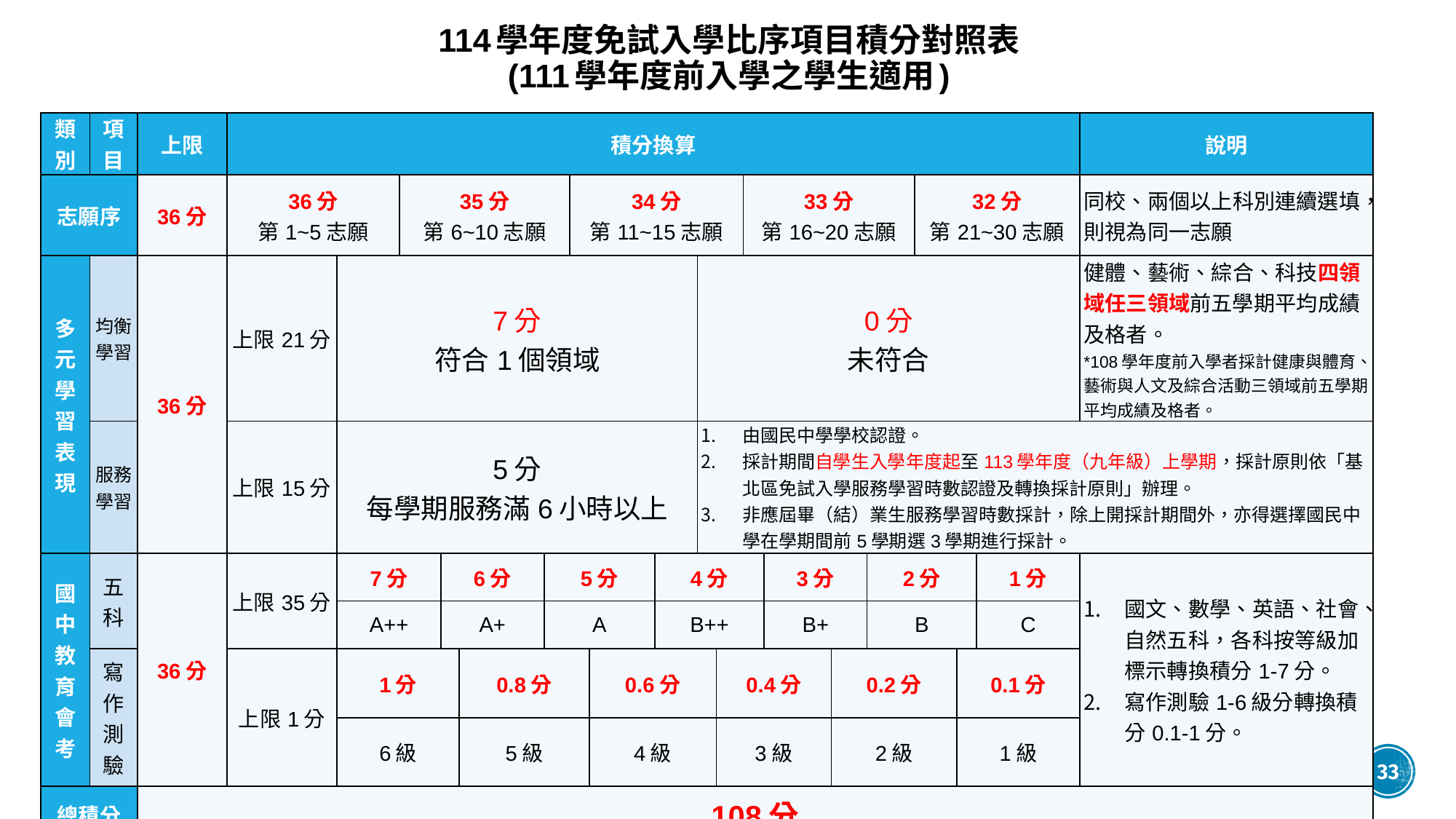

# 114學年度免試入學比序項目積分對照表 (111學年度前入學之學生適用)
| 類別 | 項目 | 上限 | 積分換算 |  |  |  |  |  |  |  |  |  |  |  |  |  |  |  |  |  | 說明 |
| --- | --- | --- | --- | --- | --- | --- | --- | --- | --- | --- | --- | --- | --- | --- | --- | --- | --- | --- | --- | --- | --- |
| 志願序 |  | 36分 | 36分 第1~5志願 |  | 35分 第6~10志願 |  |  |  | 34分 第11~15志願 |  |  |  |  | 33分 第16~20志願 |  |  |  | 32分 第21~30志願 |  |  | 同校、兩個以上科別連續選填，則視為同一志願 |
| 多元學習表現 | 均衡學習 | 36分 | 上限21分 | 7分 符合1個領域 |  |  |  |  |  |  |  | 0分 未符合 |  |  |  |  |  |  |  |  | 健體、藝術、綜合、科技四領域任三領域前五學期平均成績及格者。 \*108學年度前入學者採計健康與體育、藝術與人文及綜合活動三領域前五學期平均成績及格者。 |
|  | 服務學習 |  | 上限15分 | 5分 每學期服務滿6小時以上 |  |  |  |  |  |  |  | 由國民中學學校認證。 採計期間自學生入學年度起至113學年度（九年級）上學期，採計原則依「基北區免試入學服務學習時數認證及轉換採計原則」辦理。 非應屆畢（結）業生服務學習時數採計，除上開採計期間外，亦得選擇國民中學在學期間前5學期選3學期進行採計。 |  |  |  |  |  |  |  |  |  |
| 國中教育會考 | 五科 | 36分 | 上限35分 | 7分 |  | 6分 |  | 5分 |  |  | 4分 |  |  |  | 3分 |  | 2分 |  |  | 1分 | 國文、數學、英語、社會、自然五科，各科按等級加標示轉換積分1-7分。 寫作測驗1-6級分轉換積分0.1-1分。 |
|  |  |  |  | A++ |  | A+ |  | A |  |  | B++ |  |  |  | B+ |  | B |  |  | C |  |
|  | 寫作測驗 |  | 上限1分 | 1分 |  |  | 0.8分 |  |  | 0.6分 |  |  | 0.4分 |  |  | 0.2分 |  |  | 0.1分 |  |  |
|  |  |  |  | 6級 |  |  | 5級 |  |  | 4級 |  |  | 3級 |  |  | 2級 |  |  | 1級 |  |  |
| 總積分 |  | 108分 |  |  |  |  |  |  |  |  |  |  |  |  |  |  |  |  |  |  |  |
33